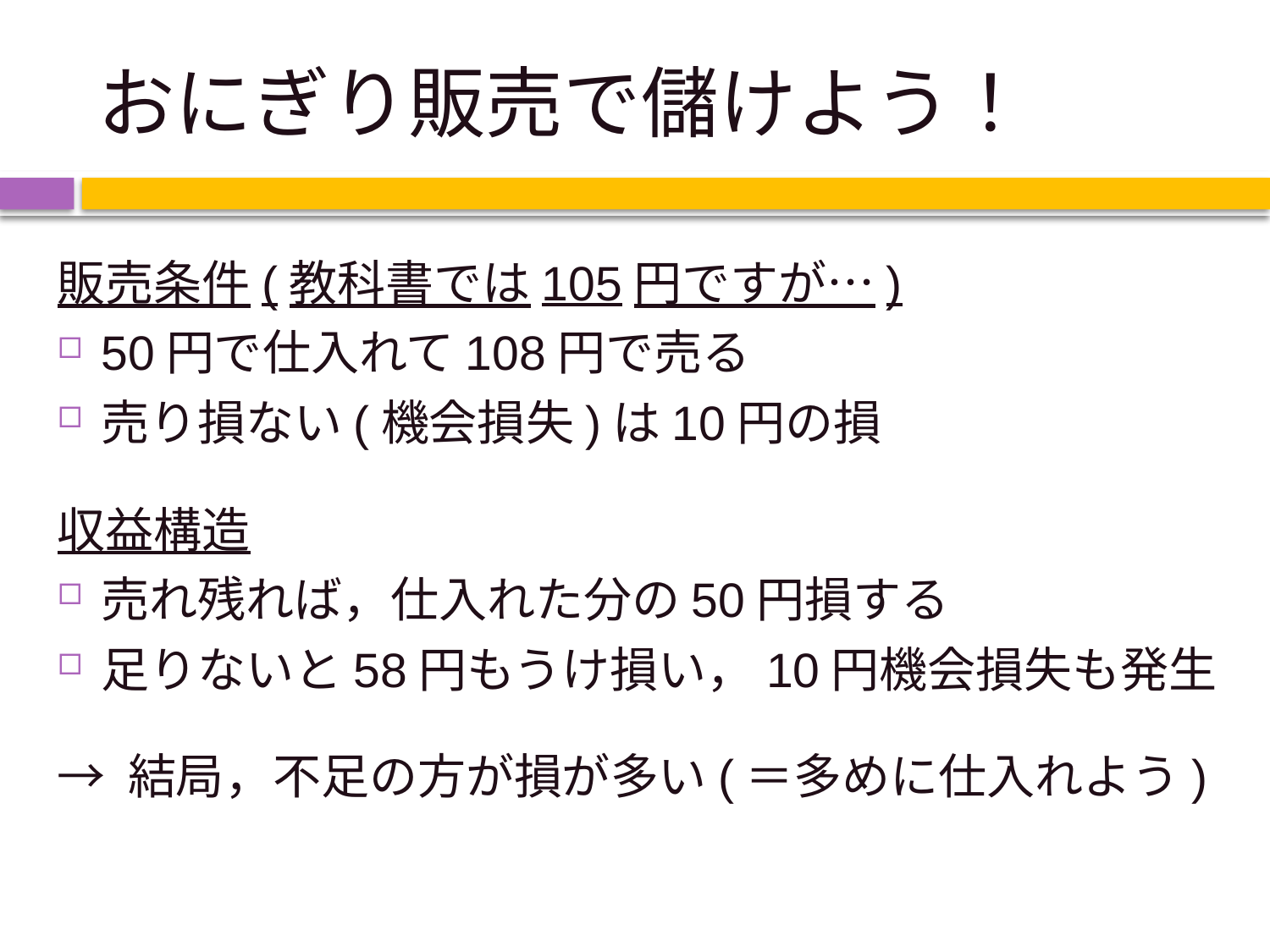

# おにぎり販売で儲けよう！
販売条件(教科書では105円ですが…)
50円で仕入れて108円で売る
売り損ない(機会損失)は10円の損

収益構造
売れ残れば，仕入れた分の50円損する
足りないと58円もうけ損い，10円機会損失も発生

→ 結局，不足の方が損が多い(＝多めに仕入れよう)